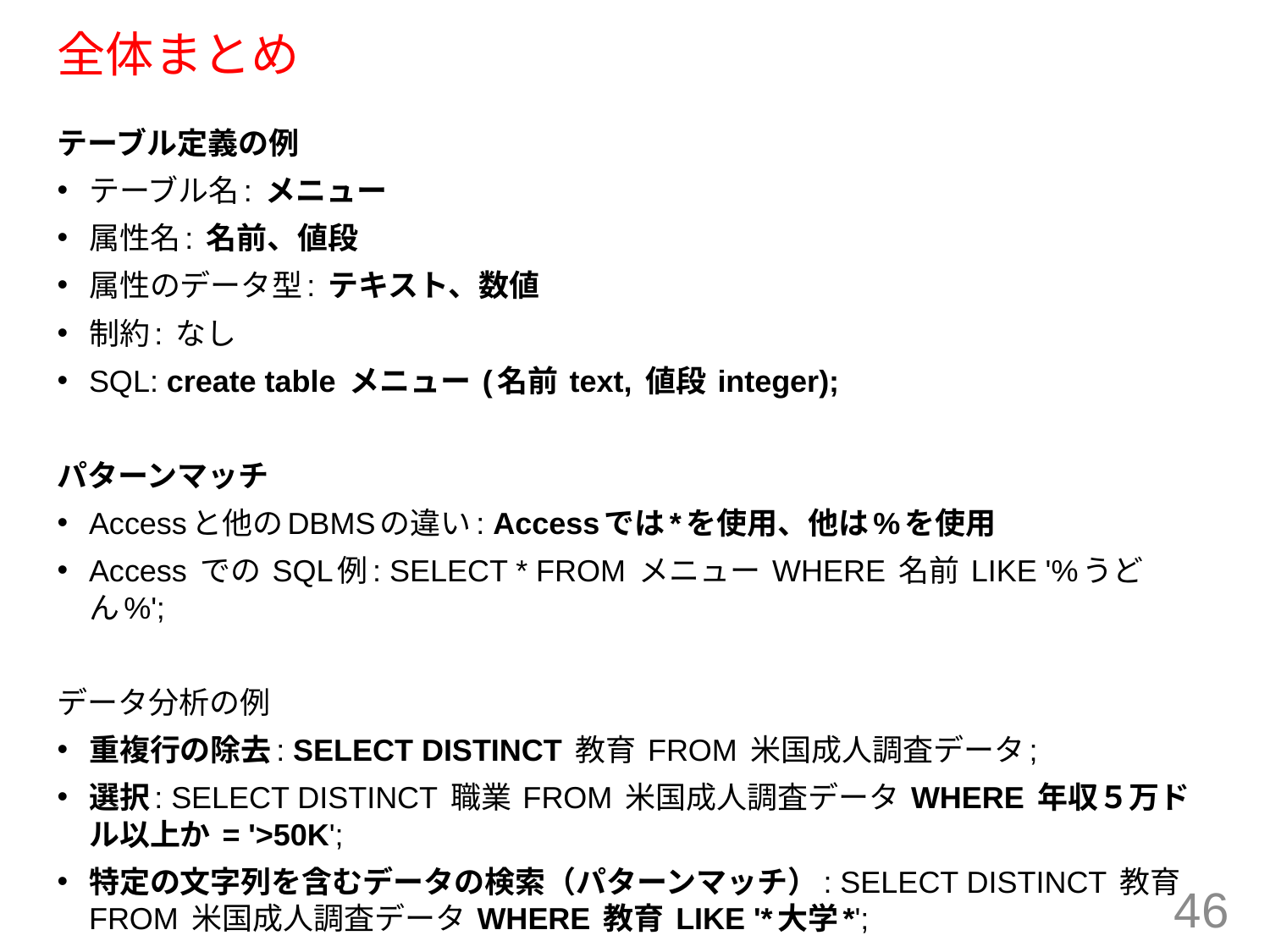

# 全体まとめ
テーブル定義の例
テーブル名: メニュー
属性名: 名前、値段
属性のデータ型: テキスト、数値
制約: なし
SQL: create table メニュー (名前 text, 値段 integer);

パターンマッチ
Accessと他のDBMSの違い: Accessでは*を使用、他は%を使用
Access での SQL例: SELECT * FROM メニュー WHERE 名前 LIKE '%うどん%';

データ分析の例
重複行の除去: SELECT DISTINCT 教育 FROM 米国成人調査データ;
選択: SELECT DISTINCT 職業 FROM 米国成人調査データ WHERE 年収５万ドル以上か = '>50K';
特定の文字列を含むデータの検索（パターンマッチ）: SELECT DISTINCT 教育 FROM 米国成人調査データ WHERE 教育 LIKE '*大学*';
46